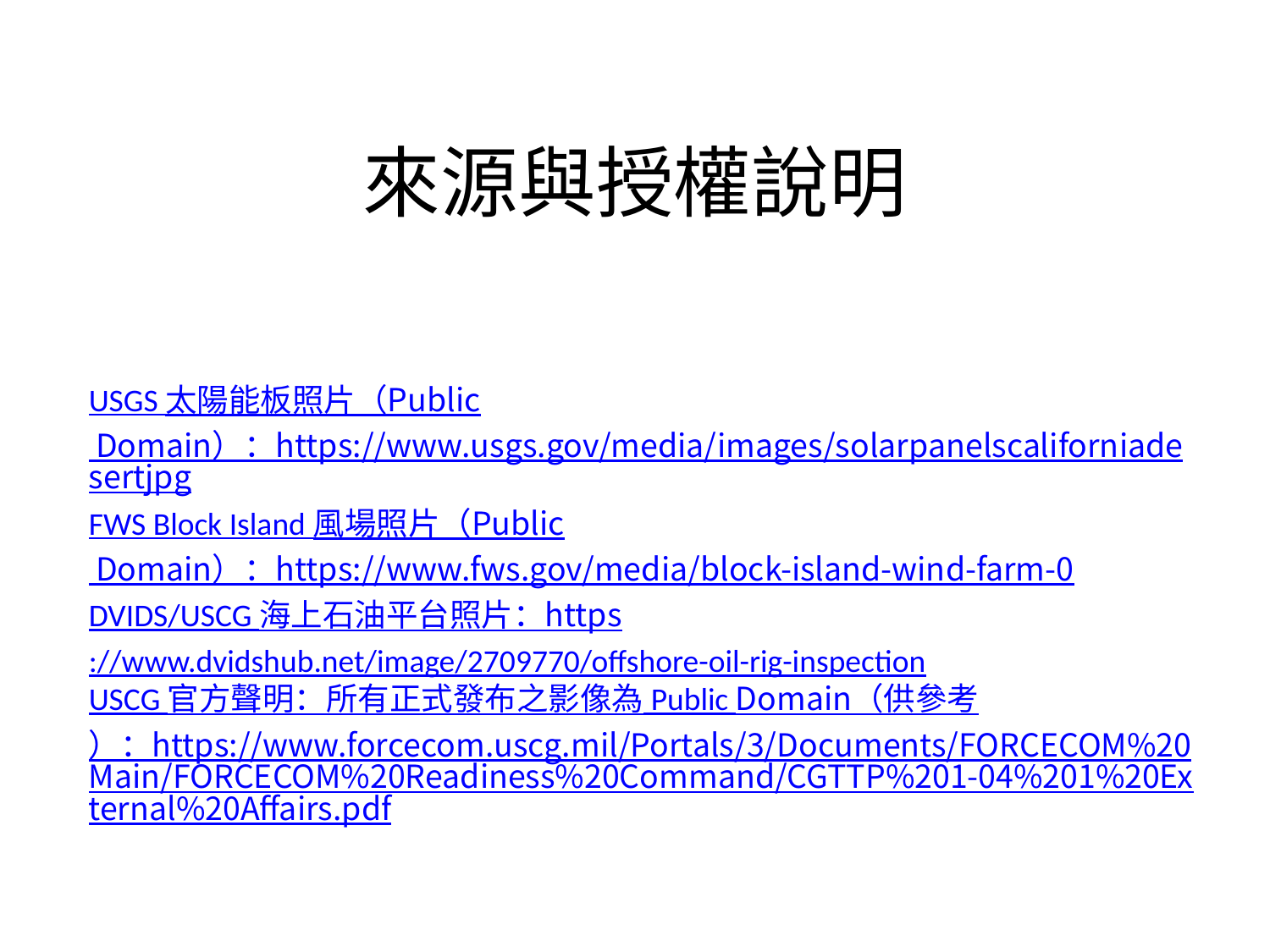

# 來源與授權說明

USGS 太陽能板照片（Public Domain）：https://www.usgs.gov/media/images/solarpanelscaliforniadesertjpg
FWS Block Island 風場照片（Public Domain）：https://www.fws.gov/media/block-island-wind-farm-0
DVIDS/USCG 海上石油平台照片：https://www.dvidshub.net/image/2709770/offshore-oil-rig-inspection
USCG 官方聲明：所有正式發布之影像為 Public Domain（供參考）：https://www.forcecom.uscg.mil/Portals/3/Documents/FORCECOM%20Main/FORCECOM%20Readiness%20Command/CGTTP%201-04%201%20External%20Affairs.pdf